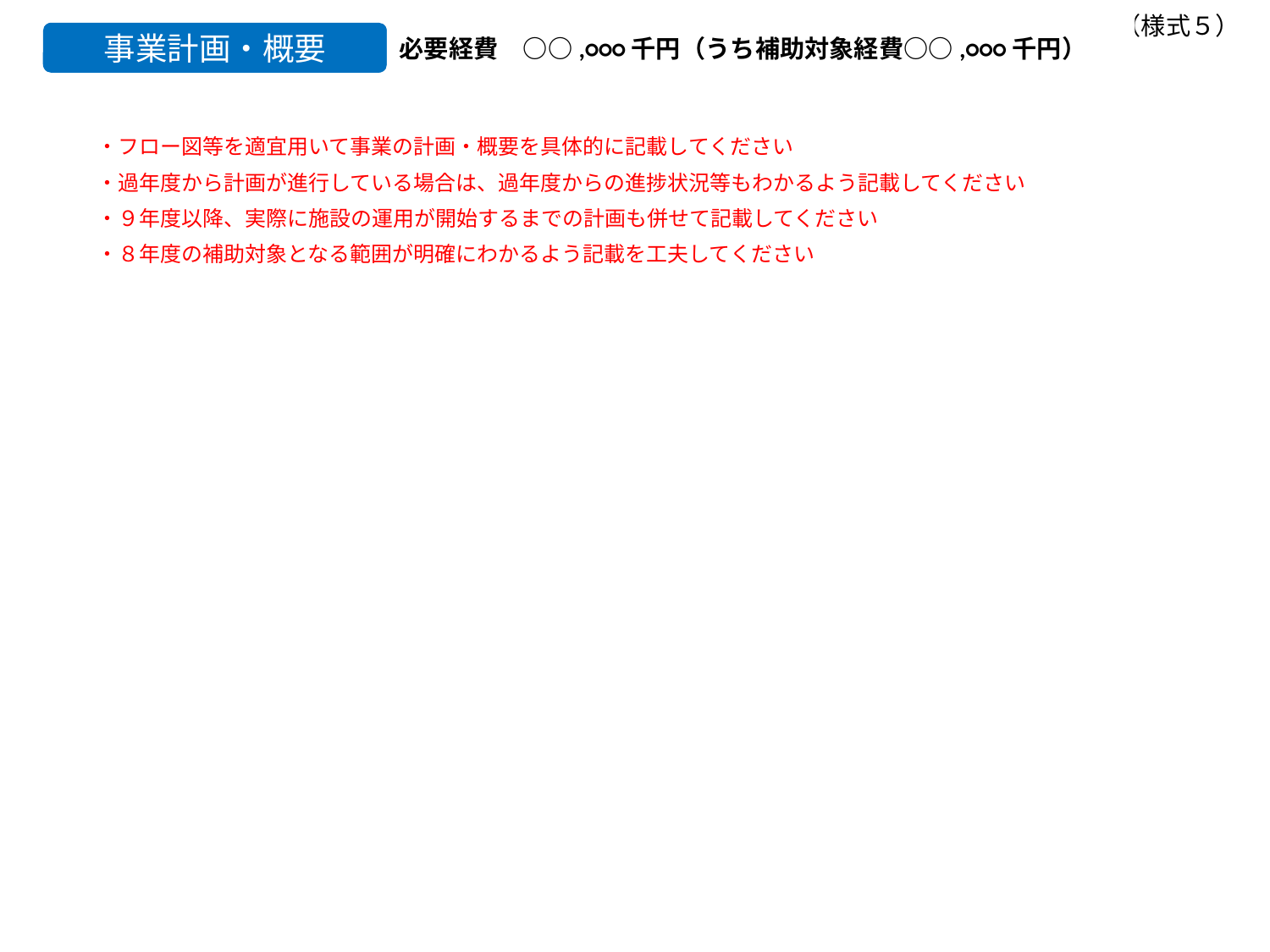

（様式５）
必要経費　○○,○○○千円（うち補助対象経費○○,○○○千円）
事業計画・概要
・フロー図等を適宜用いて事業の計画・概要を具体的に記載してください
・過年度から計画が進行している場合は、過年度からの進捗状況等もわかるよう記載してください
・９年度以降、実際に施設の運用が開始するまでの計画も併せて記載してください
・８年度の補助対象となる範囲が明確にわかるよう記載を工夫してください